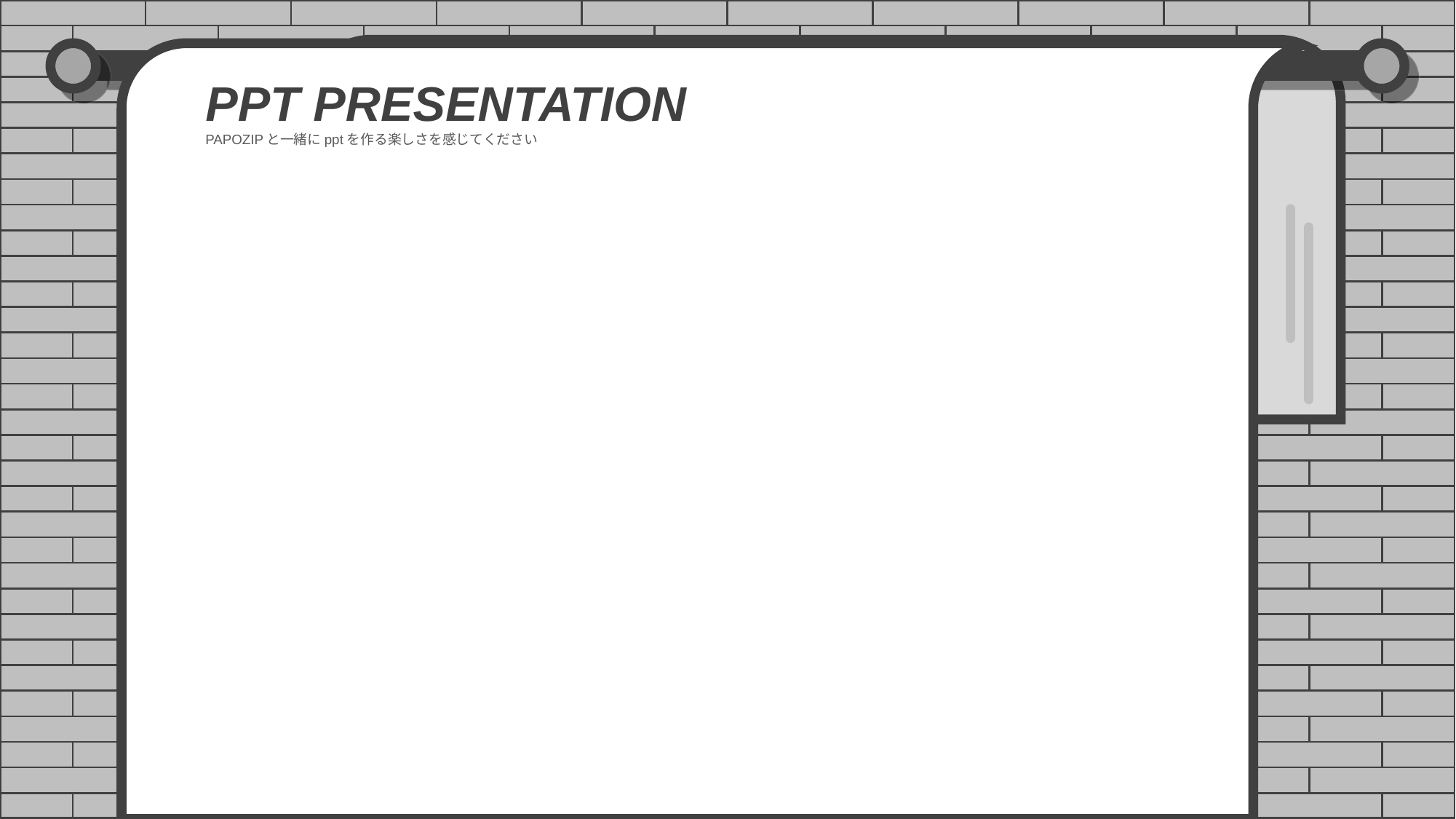

|  |  |  |  |  |  |  |  |  |  |  |  |  |  |  |  |  |  |  |  |
| --- | --- | --- | --- | --- | --- | --- | --- | --- | --- | --- | --- | --- | --- | --- | --- | --- | --- | --- | --- |
|  |  |  |  |  |  |  |  |  |  |  |  |  |  |  |  |  |  |  |  |
|  |  |  |  |  |  |  |  |  |  |  |  |  |  |  |  |  |  |  |  |
|  |  |  |  |  |  |  |  |  |  |  |  |  |  |  |  |  |  |  |  |
|  |  |  |  |  |  |  |  |  |  |  |  |  |  |  |  |  |  |  |  |
|  |  |  |  |  |  |  |  |  |  |  |  |  |  |  |  |  |  |  |  |
|  |  |  |  |  |  |  |  |  |  |  |  |  |  |  |  |  |  |  |  |
|  |  |  |  |  |  |  |  |  |  |  |  |  |  |  |  |  |  |  |  |
|  |  |  |  |  |  |  |  |  |  |  |  |  |  |  |  |  |  |  |  |
|  |  |  |  |  |  |  |  |  |  |  |  |  |  |  |  |  |  |  |  |
|  |  |  |  |  |  |  |  |  |  |  |  |  |  |  |  |  |  |  |  |
|  |  |  |  |  |  |  |  |  |  |  |  |  |  |  |  |  |  |  |  |
|  |  |  |  |  |  |  |  |  |  |  |  |  |  |  |  |  |  |  |  |
|  |  |  |  |  |  |  |  |  |  |  |  |  |  |  |  |  |  |  |  |
|  |  |  |  |  |  |  |  |  |  |  |  |  |  |  |  |  |  |  |  |
|  |  |  |  |  |  |  |  |  |  |  |  |  |  |  |  |  |  |  |  |
|  |  |  |  |  |  |  |  |  |  |  |  |  |  |  |  |  |  |  |  |
|  |  |  |  |  |  |  |  |  |  |  |  |  |  |  |  |  |  |  |  |
|  |  |  |  |  |  |  |  |  |  |  |  |  |  |  |  |  |  |  |  |
|  |  |  |  |  |  |  |  |  |  |  |  |  |  |  |  |  |  |  |  |
|  |  |  |  |  |  |  |  |  |  |  |  |  |  |  |  |  |  |  |  |
|  |  |  |  |  |  |  |  |  |  |  |  |  |  |  |  |  |  |  |  |
|  |  |  |  |  |  |  |  |  |  |  |  |  |  |  |  |  |  |  |  |
|  |  |  |  |  |  |  |  |  |  |  |  |  |  |  |  |  |  |  |  |
|  |  |  |  |  |  |  |  |  |  |  |  |  |  |  |  |  |  |  |  |
|  |  |  |  |  |  |  |  |  |  |  |  |  |  |  |  |  |  |  |  |
|  |  |  |  |  |  |  |  |  |  |  |  |  |  |  |  |  |  |  |  |
|  |  |  |  |  |  |  |  |  |  |  |  |  |  |  |  |  |  |  |  |
|  |  |  |  |  |  |  |  |  |  |  |  |  |  |  |  |  |  |  |  |
|  |  |  |  |  |  |  |  |  |  |  |  |  |  |  |  |  |  |  |  |
|  |  |  |  |  |  |  |  |  |  |  |  |  |  |  |  |  |  |  |  |
|  |  |  |  |  |  |  |  |  |  |  |  |  |  |  |  |  |  |  |  |
PPT PRESENTATION
PAPOZIPと一緒にpptを作る楽しさを感じてください